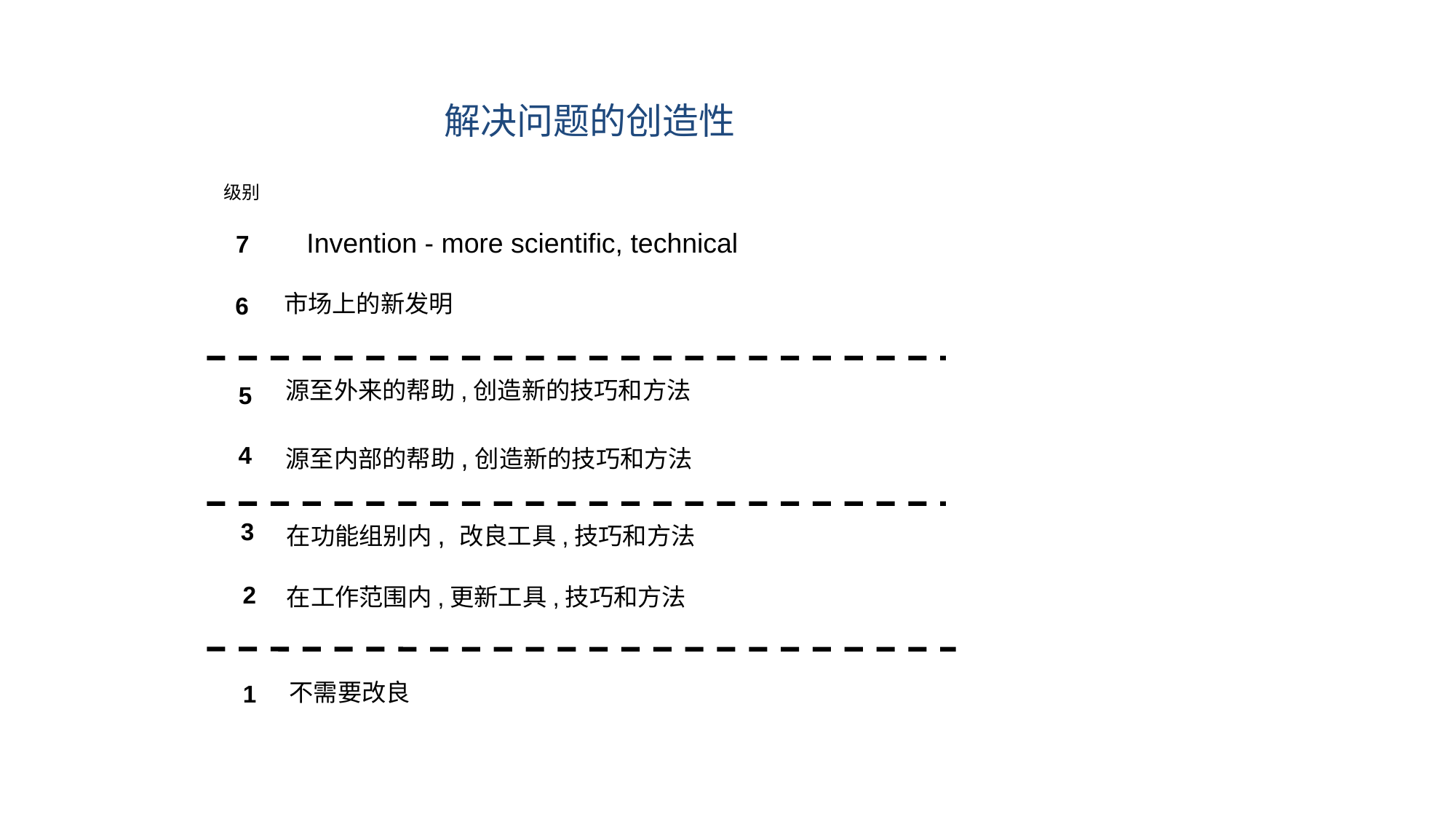

解决问题的创造性
级别
Invention - more scientific, technical
7
市场上的新发明
6

5
源至外来的帮助,创造新的技巧和方法
4
源至内部的帮助,创造新的技巧和方法

3
在功能组别内, 改良工具,技巧和方法
2
在工作范围内,更新工具,技巧和方法

不需要改良
1